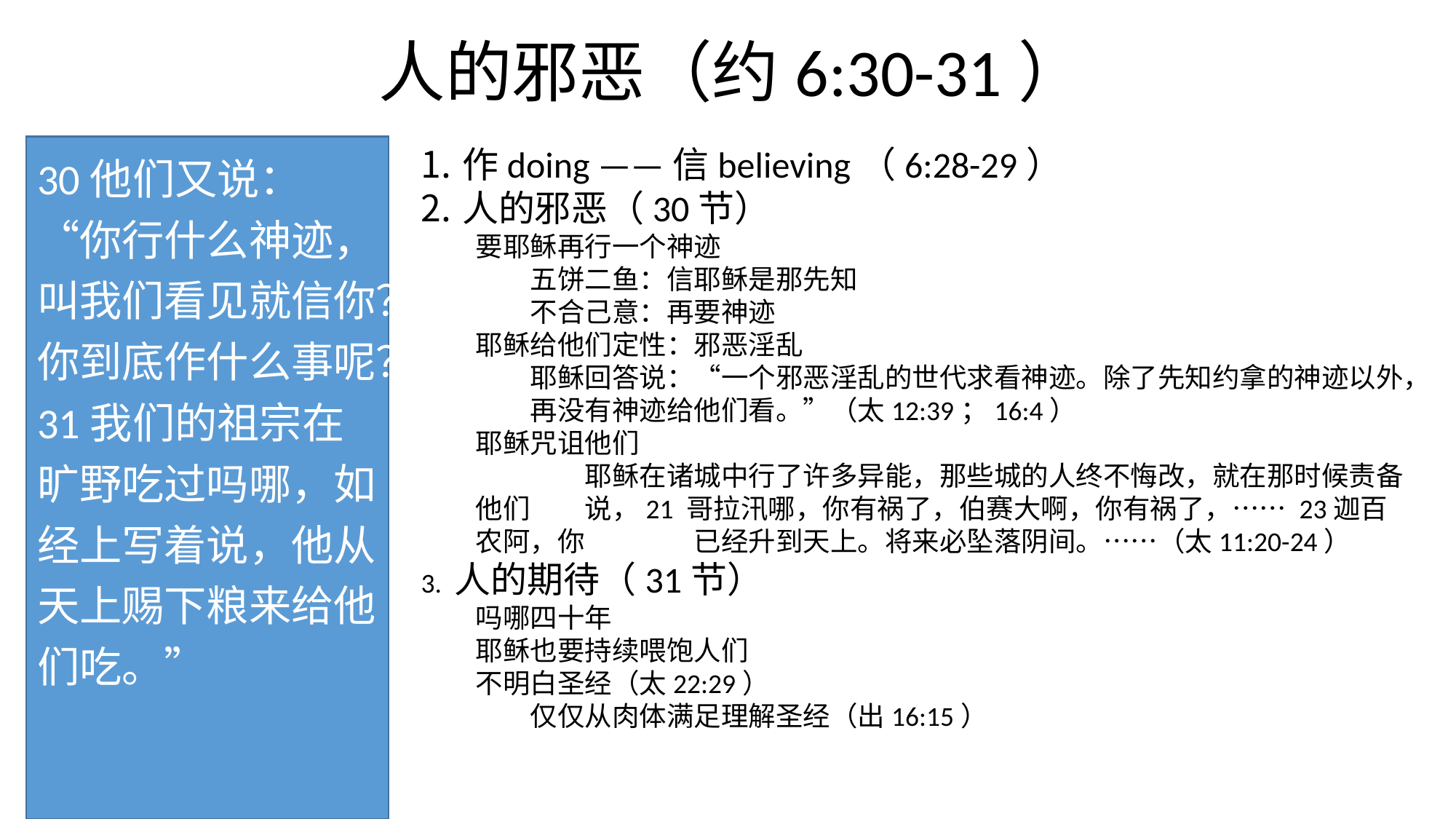

# 人的邪恶（约6:30-31）
30他们又说：“你行什么神迹，叫我们看见就信你？你到底作什么事呢？31我们的祖宗在旷野吃过吗哪，如经上写着说，他从天上赐下粮来给他们吃。”
作doing ——信believing（6:28-29）
人的邪恶（30节）
要耶稣再行一个神迹
五饼二鱼：信耶稣是那先知
不合己意：再要神迹
耶稣给他们定性：邪恶淫乱
耶稣回答说：“一个邪恶淫乱的世代求看神迹。除了先知约拿的神迹以外，再没有神迹给他们看。”（太12:39；16:4）
耶稣咒诅他们
	耶稣在诸城中行了许多异能，那些城的人终不悔改，就在那时候责备他们	说，21 哥拉汛哪，你有祸了，伯赛大啊，你有祸了，…… 23迦百农阿，你	已经升到天上。将来必坠落阴间。……（太11:20-24）
3. 人的期待（31节）
吗哪四十年
耶稣也要持续喂饱人们
不明白圣经（太22:29）
仅仅从肉体满足理解圣经（出16:15）